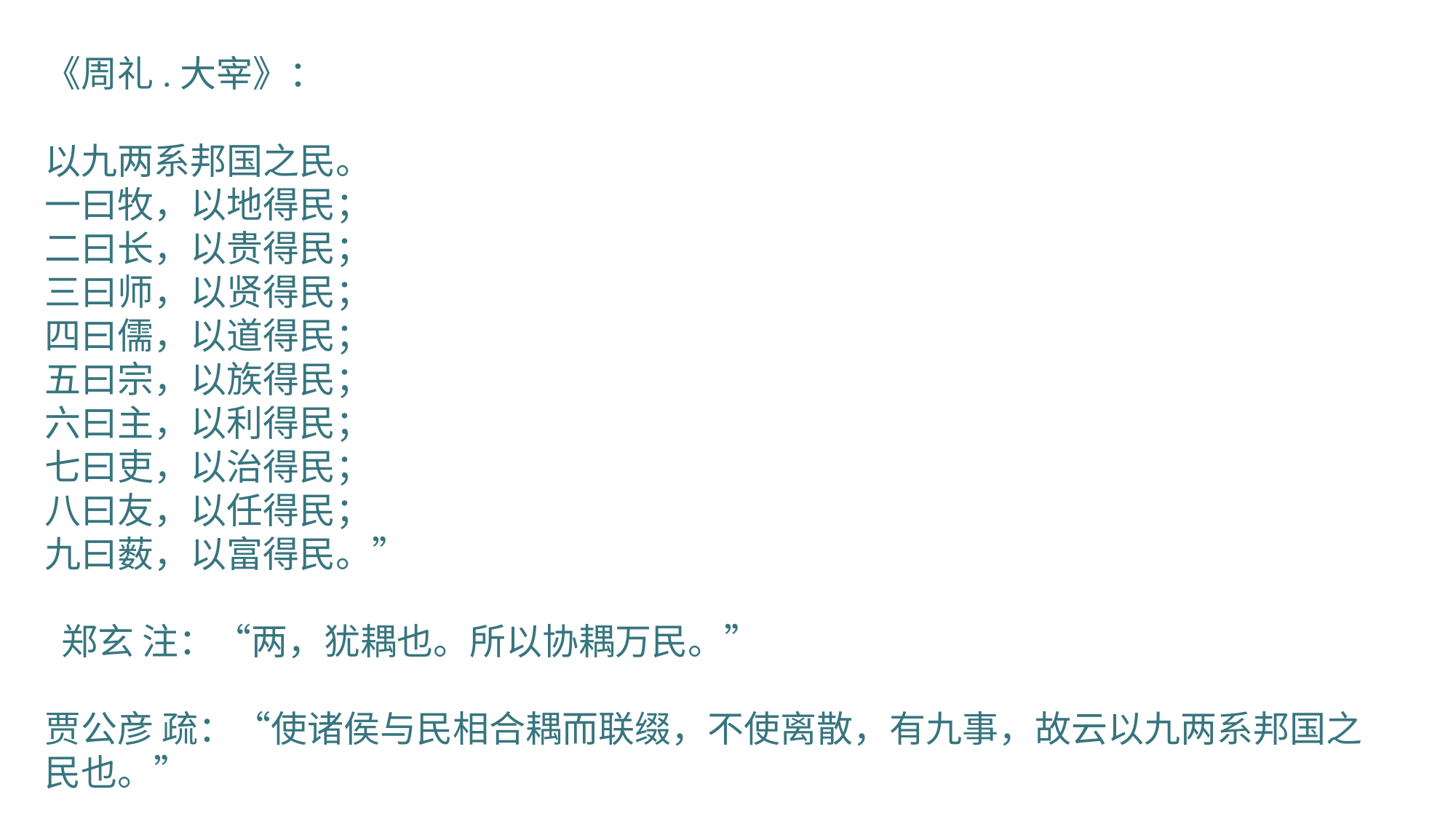

《周礼.大宰》：

以九两系邦国之民。
一曰牧，以地得民；
二曰长，以贵得民；
三曰师，以贤得民；
四曰儒，以道得民；
五曰宗，以族得民；
六曰主，以利得民；
七曰吏，以治得民；
八曰友，以任得民；
九曰薮，以富得民。”

 郑玄 注：“两，犹耦也。所以协耦万民。”

贾公彦 疏：“使诸侯与民相合耦而联缀，不使离散，有九事，故云以九两系邦国之民也。”